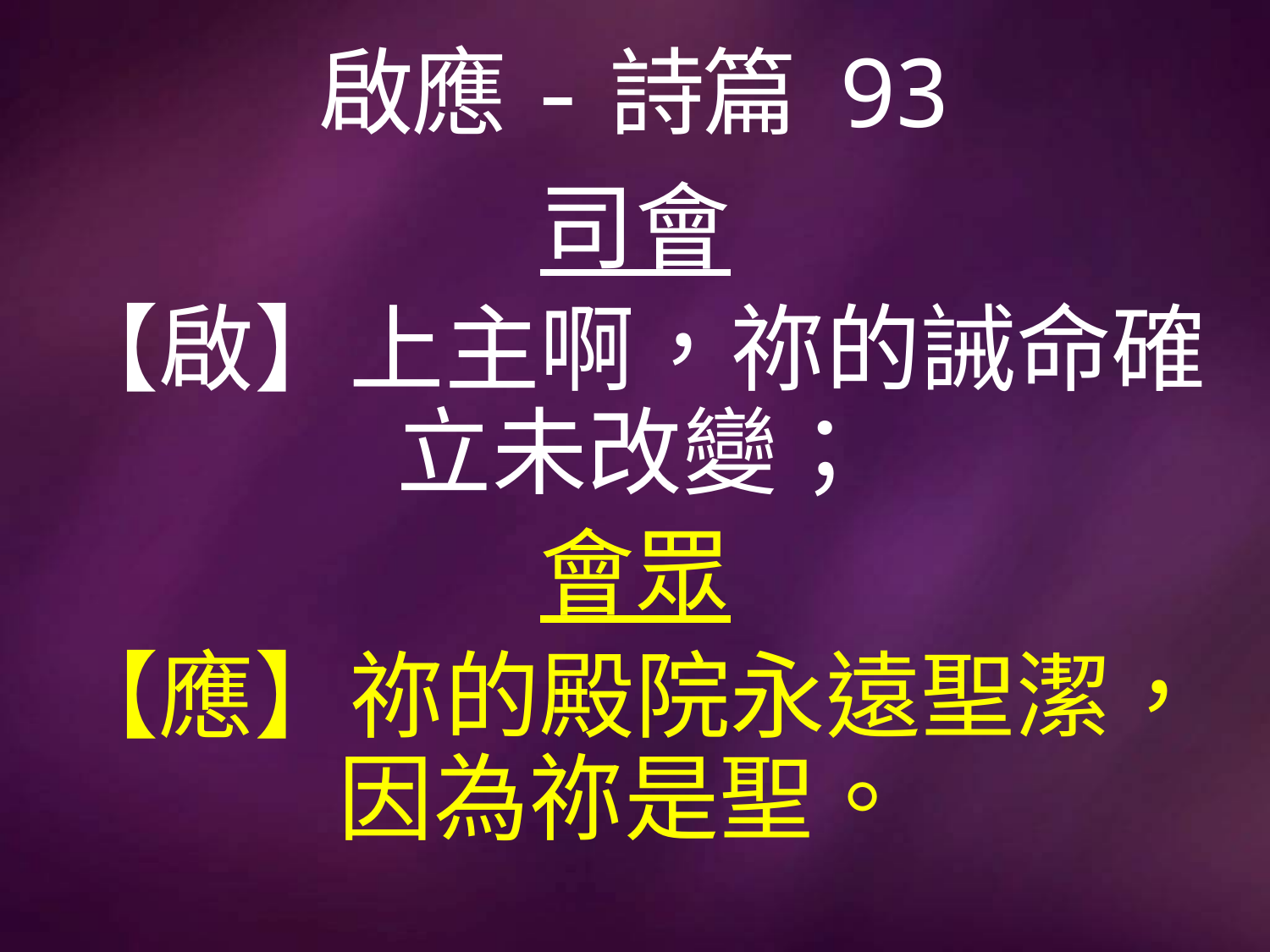

# 啟應-詩篇 93
司會
【啟】上主啊，祢的誡命確立未改變；
會眾
【應】祢的殿院永遠聖潔，因為祢是聖。